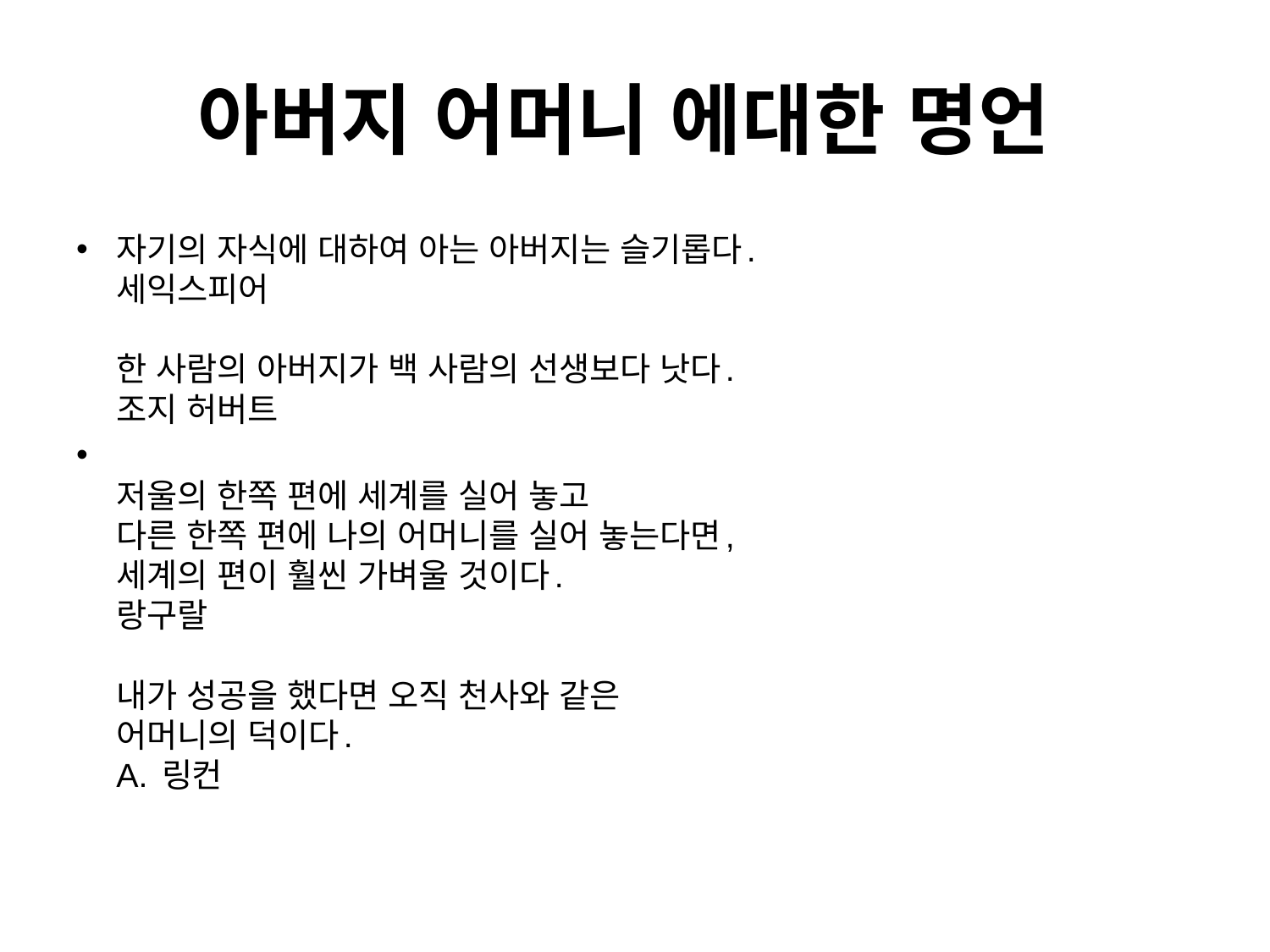

# 아버지 어머니 에대한 명언
자기의 자식에 대하여 아는 아버지는 슬기롭다.
세익스피어
한 사람의 아버지가 백 사람의 선생보다 낫다.
조지 허버트
저울의 한쪽 편에 세계를 실어 놓고
다른 한쪽 편에 나의 어머니를 실어 놓는다면,
세계의 편이 훨씬 가벼울 것이다.
랑구랄
내가 성공을 했다면 오직 천사와 같은
어머니의 덕이다.
A. 링컨